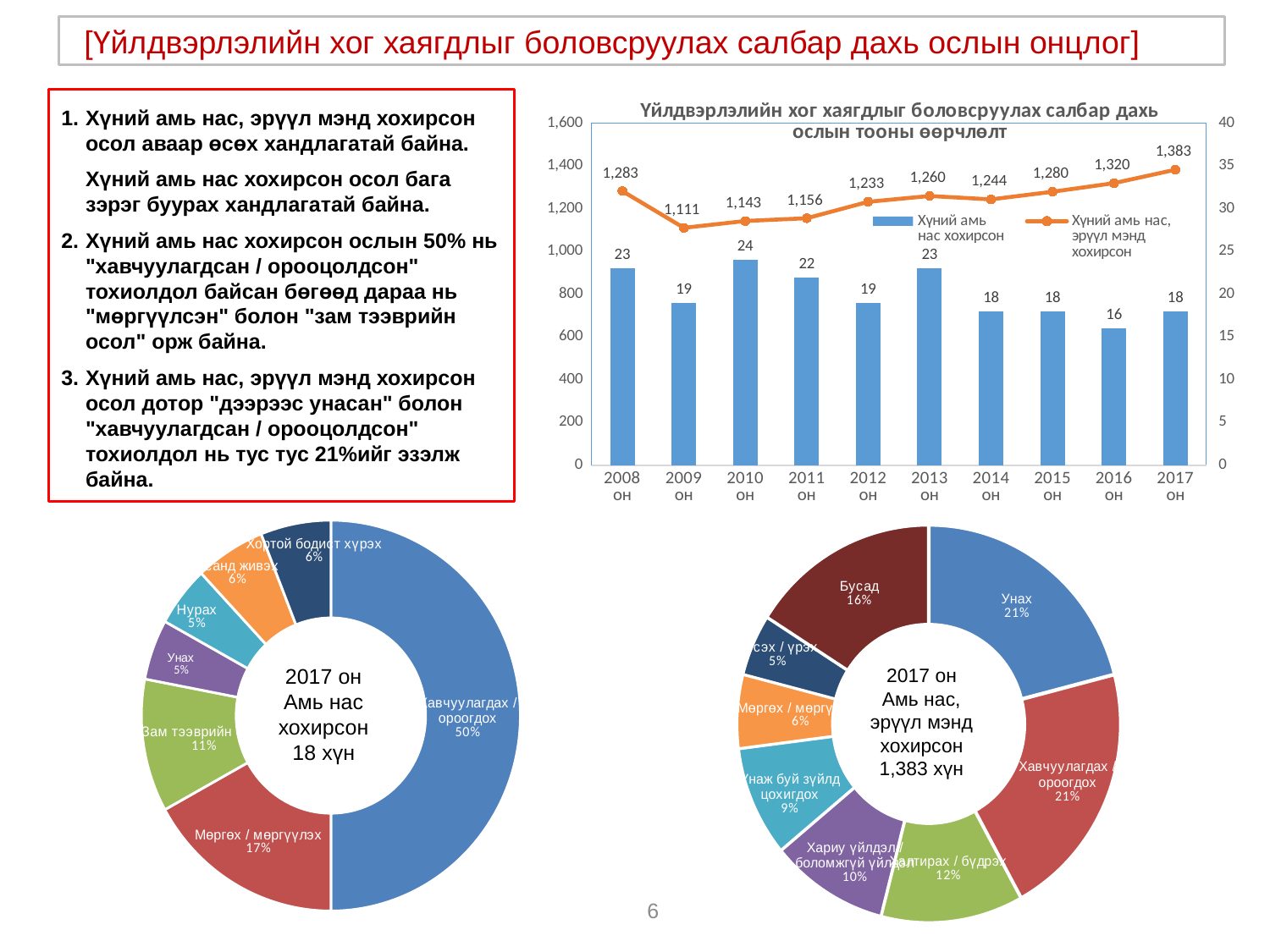

[Үйлдвэрлэлийн хог хаягдлыг боловсруулах салбар дахь ослын онцлог]

### Chart: Үйлдвэрлэлийн хог хаягдлыг боловсруулах салбар дахь ослын тооны өөрчлөлт

| Category | Хүний амь
нас хохирсон | Хүний амь нас,
эрүүл мэнд
хохирсон |
|---|---|---|
| 2008 он | 23.0 | 1283.0 |
| 2009 он | 19.0 | 1111.0 |
| 2010 он | 24.0 | 1143.0 |
| 2011 он | 22.0 | 1156.0 |
| 2012 он | 19.0 | 1233.0 |
| 2013 он | 23.0 | 1260.0 |
| 2014 он | 18.0 | 1244.0 |
| 2015 он | 18.0 | 1280.0 |
| 2016 он | 16.0 | 1320.0 |
| 2017 он | 18.0 | 1383.0 |
1.	Хүний амь нас, эрүүл мэнд хохирсон осол аваар өсөх хандлагатай байна.
	Хүний амь нас хохирсон осол бага зэрэг буурах хандлагатай байна.
2.	Хүний амь нас хохирсон ослын 50% нь "хавчуулагдсан / орооцолдсон" тохиолдол байсан бөгөөд дараа нь "мөргүүлсэн" болон "зам тээврийн осол" орж байна.
3.	Хүний амь нас, эрүүл мэнд хохирсон осол дотор "дээрээс унасан" болон "хавчуулагдсан / орооцолдсон" тохиолдол нь тус тус 21%ийг эзэлж байна.

### Chart

| Category |  |
|---|---|
| はさまれ・巻き込まれ | 50.0 |
| 激突され | 17.0 |
| 交通事故 | 11.0 |
| 墜落・転落 | 5.0 |
| 崩壊・倒壊 | 5.0 |
| おぼれ | 6.0 |
| 有害物との接触 | 6.0 |
2017 он
Амь нас хохирсон 18 хүн
Хортой бодист хүрэх
6%

### Chart

| Category |  |
|---|---|
| 墜落・転落 | 21.0 |
| はさまれ・巻き込まれ | 21.0 |
| 転倒 | 12.0 |
| 動作の反動・無理な動作 | 10.0 |
| 飛来・落下 | 9.0 |
| 激突され | 6.0 |
| 切れ・こすれ | 5.0 |
| その他 | 16.0 |
2017 он
Амь нас, эрүүл мэнд хохирсон 1,383 хүн
Бусад
16%
Усанд живэх
6%
Унах
21%
Нурах
5%
Зүсэх / үрэх
5%
Унах
5%
Мөргөх / мөргүүлэх
6%
Хавчуулагдах / ороогдох
50%
Зам тээврийн осол
11%
Хавчуулагдах / ороогдох
21%
Унаж буй зүйлд цохигдох
9%
Мөргөх / мөргүүлэх
17%
Хариу үйлдэл / боломжгүй үйлдэл
10%
Халтирах / бүдрэх
12%
6